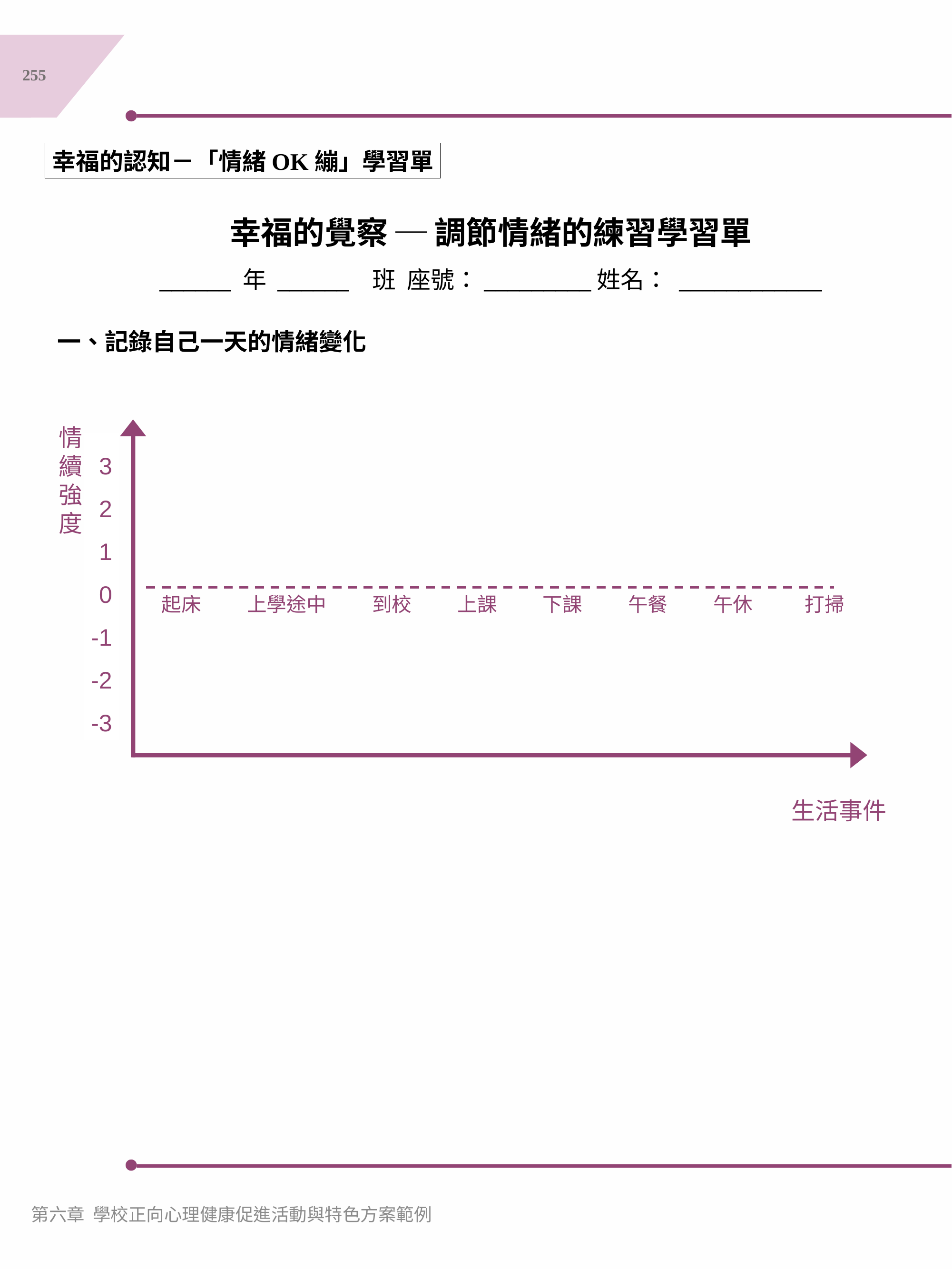

255
幸福的認知－「情緒OK繃」學習單
幸福的覺察 ─ 調節情緒的練習學習單
______ 年 ______   班  座號：_________姓名： ____________
一、記錄自己一天的情緒變化
情
續
強
度
3
2
1
0
-1
-2
-3

起床
上學途中
到校
上課
下課
午餐
午休
打掃

生活事件
第六章  學校正向心理健康促進活動與特色方案範例